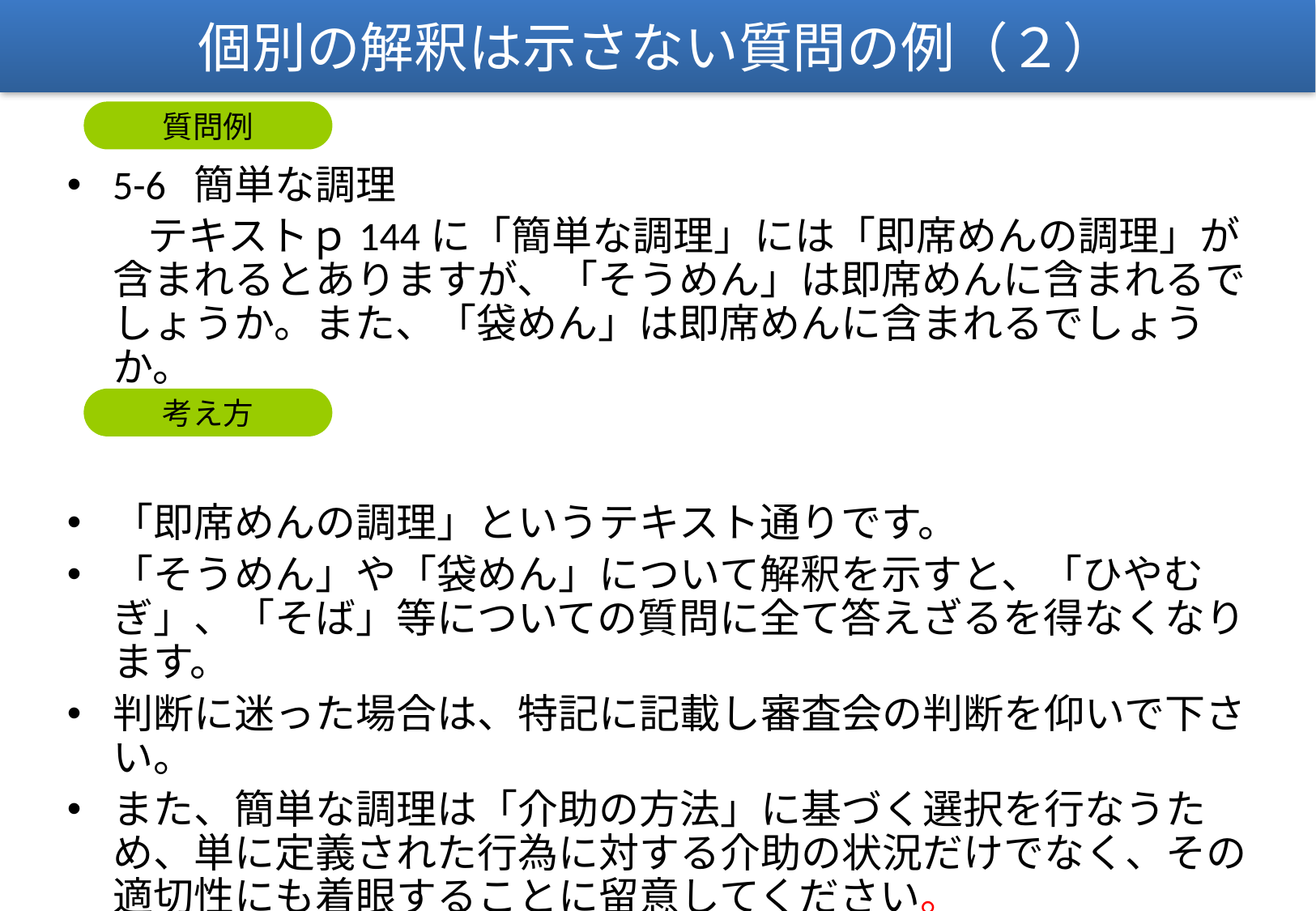

個別の解釈は示さない質問の例（２）
質問例

5-6  簡単な調理
　　テキストｐ144に「簡単な調理」には「即席めんの調理」が含まれるとありますが、「そうめん」は即席めんに含まれるでしょうか。また、「袋めん」は即席めんに含まれるでしょうか。

「即席めんの調理」というテキスト通りです。
「そうめん」や「袋めん」について解釈を示すと、「ひやむぎ」、「そば」等についての質問に全て答えざるを得なくなります。
判断に迷った場合は、特記に記載し審査会の判断を仰いで下さい。
また、簡単な調理は「介助の方法」に基づく選択を行なうため、単に定義された行為に対する介助の状況だけでなく、その適切性にも着眼することに留意してください。

考え方